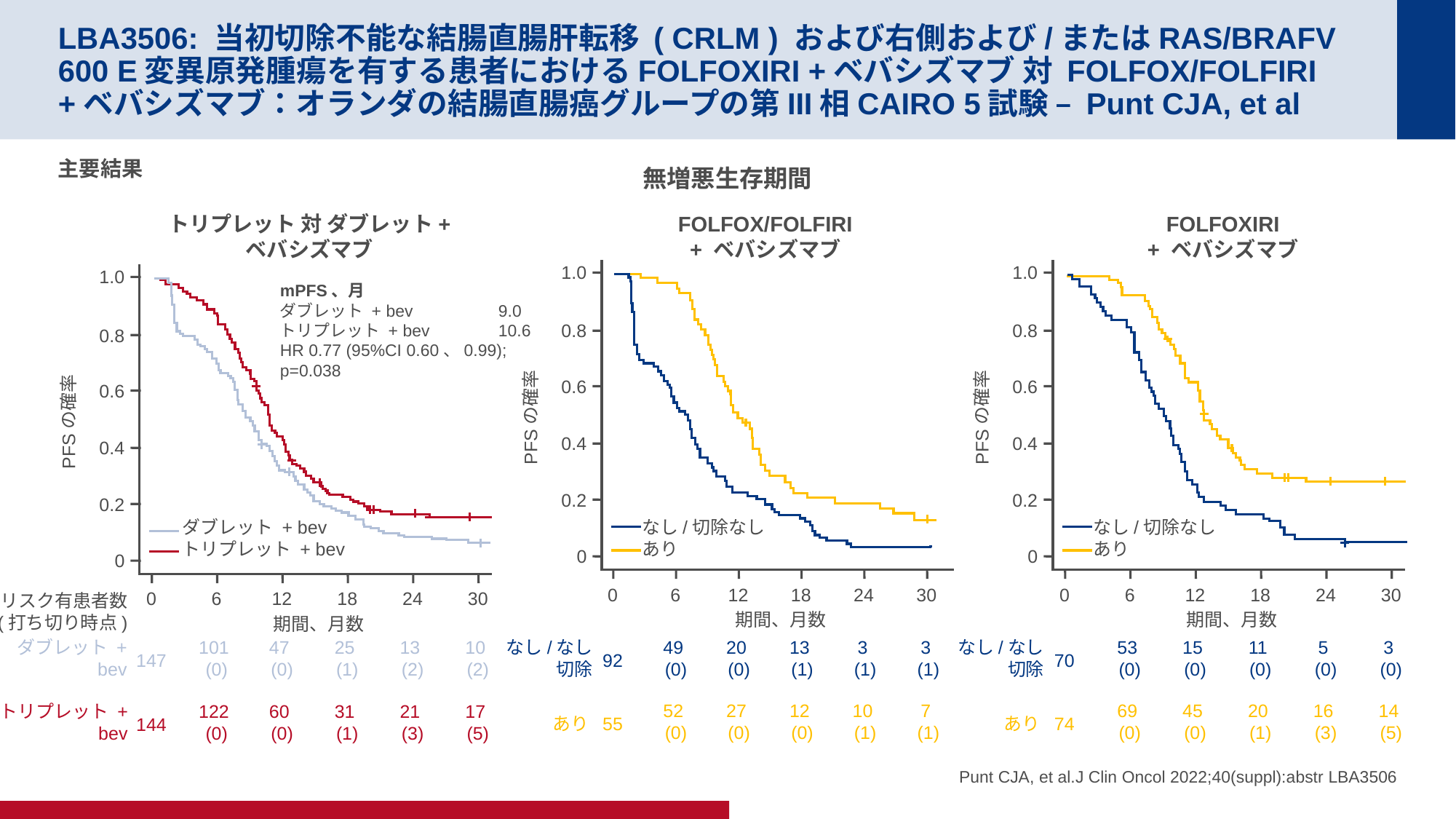

# LBA3506: 当初切除不能な結腸直腸肝転移 ( CRLM ) および右側および/またはRAS/BRAFV 600 E変異原発腫瘍を有する患者におけるFOLFOXIRI +ベバシズマブ 対 FOLFOX/FOLFIRI +ベバシズマブ：オランダの結腸直腸癌グループの第III相CAIRO 5試験 – Punt CJA, et al
主要結果
無増悪生存期間
トリプレット 対 ダブレット+
ベバシズマブ
1.0

0.8

0.6

PFSの確率
0.4

0.2

0

ダブレット + bev
トリプレット + bev

0
6
12
18
24
30
リスク有患者数
(打ち切り時点)
期間、月数
ダブレット + bev
101
(0)
47
(0)
25
(1)
13
(2)
10
(2)
147
トリプレット +
bev
122
(0)
60
(0)
31
(1)
21
(3)
17
(5)
144
FOLFOX/FOLFIRI
+ ベバシズマブ
1.0

0.8

0.6

PFSの確率
0.4

0.2

0

なし/切除なし
あり

0
6
12
18
24
30
期間、月数
なし/なし
切除
49
(0)
20
(0)
13
(1)
3
(1)
3
(1)
92
52
(0)
27
(0)
12
(0)
10
(1)
7
(1)
55
あり
FOLFOXIRI
+ ベバシズマブ
1.0

0.8

0.6

PFSの確率
0.4

0.2

0

mPFS、月
ダブレット + bev 	9.0
トリプレット + bev 	10.6
HR 0.77 (95%CI 0.60、0.99);
p=0.038

なし/切除なし
あり

0
6
12
18
24
30
期間、月数
なし/なし
切除
53
(0)
15
(0)
11
(0)
5
(0)
3
(0)
70
69
(0)
45
(0)
20
(1)
16
(3)
14
(5)
74
あり
Punt CJA, et al.J Clin Oncol 2022;40(suppl):abstr LBA3506